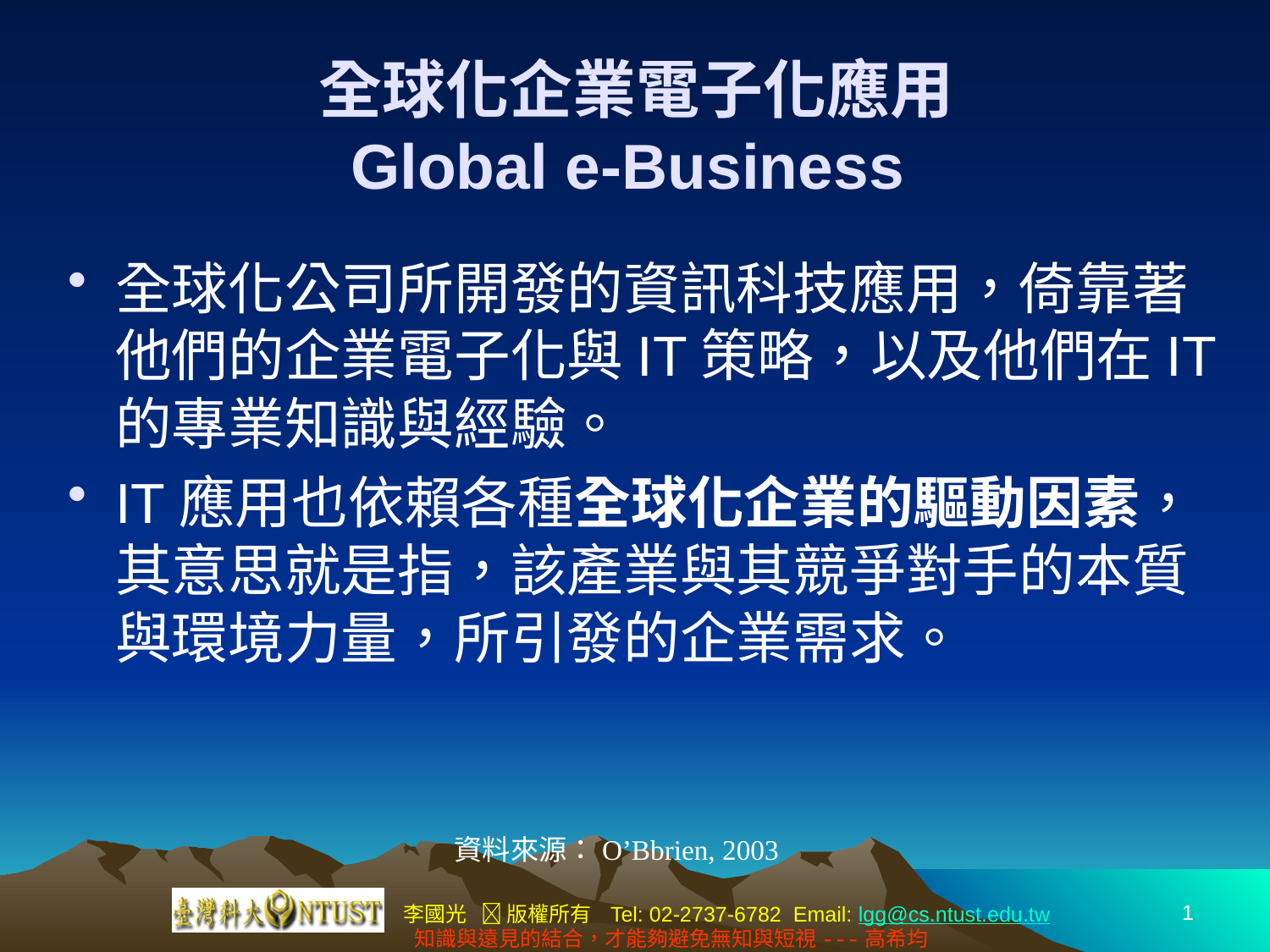

# 全球化企業電子化應用 Global e-Business
全球化公司所開發的資訊科技應用，倚靠著他們的企業電子化與IT策略，以及他們在IT的專業知識與經驗。
IT應用也依賴各種全球化企業的驅動因素，其意思就是指，該產業與其競爭對手的本質與環境力量，所引發的企業需求。
資料來源：O’Bbrien, 2003
1